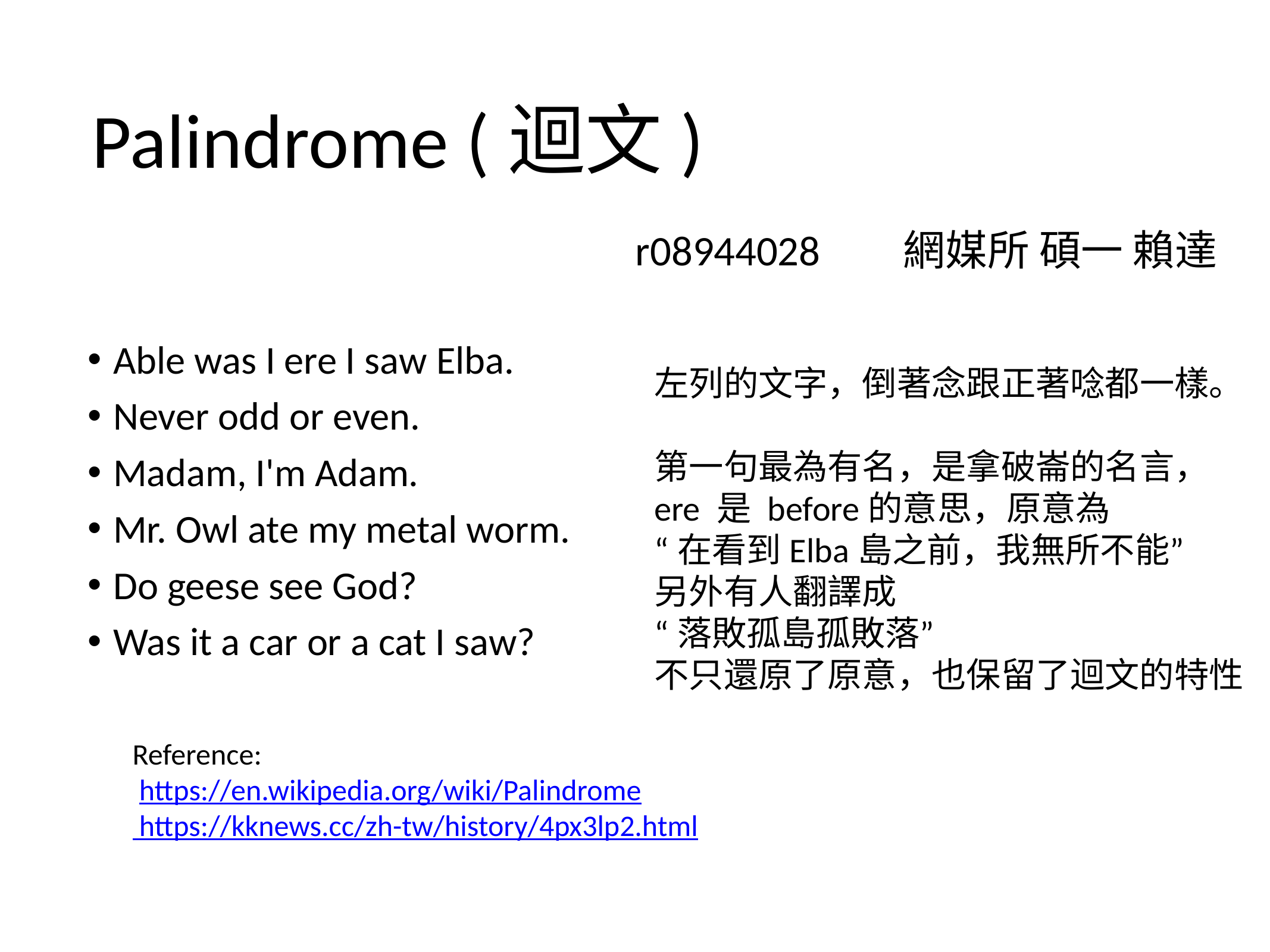

# Palindrome (迴文)
r08944028	網媒所 碩一 賴達
Able was I ere I saw Elba.
Never odd or even.
Madam, I'm Adam.
Mr. Owl ate my metal worm.
Do geese see God?
Was it a car or a cat I saw?
左列的文字，倒著念跟正著唸都一樣。

第一句最為有名，是拿破崙的名言，
ere 是 before的意思，原意為
“在看到Elba島之前，我無所不能”
另外有人翻譯成
“落敗孤島孤敗落”
不只還原了原意，也保留了迴文的特性
Reference:
 https://en.wikipedia.org/wiki/Palindrome
 https://kknews.cc/zh-tw/history/4px3lp2.html